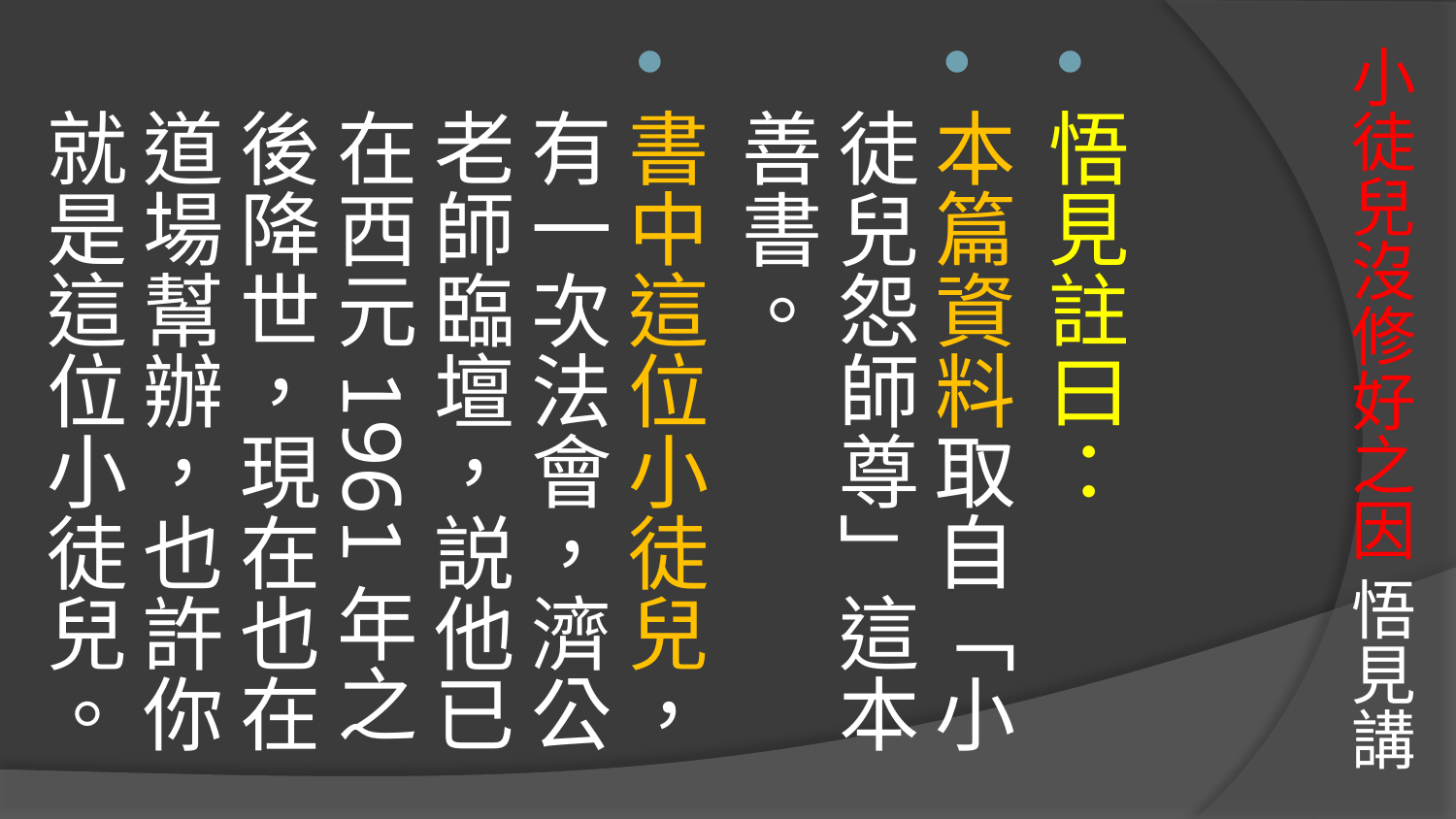

# 小徒兒沒修好之因 悟見講
悟見註曰：
本篇資料取自「小徒兒怨師尊」這本善書。
書中這位小徒兒，有一次法會，濟公老師臨壇，説他已在西元1961年之後降世，現在也在道場幫辦，也許你就是這位小徒兒。